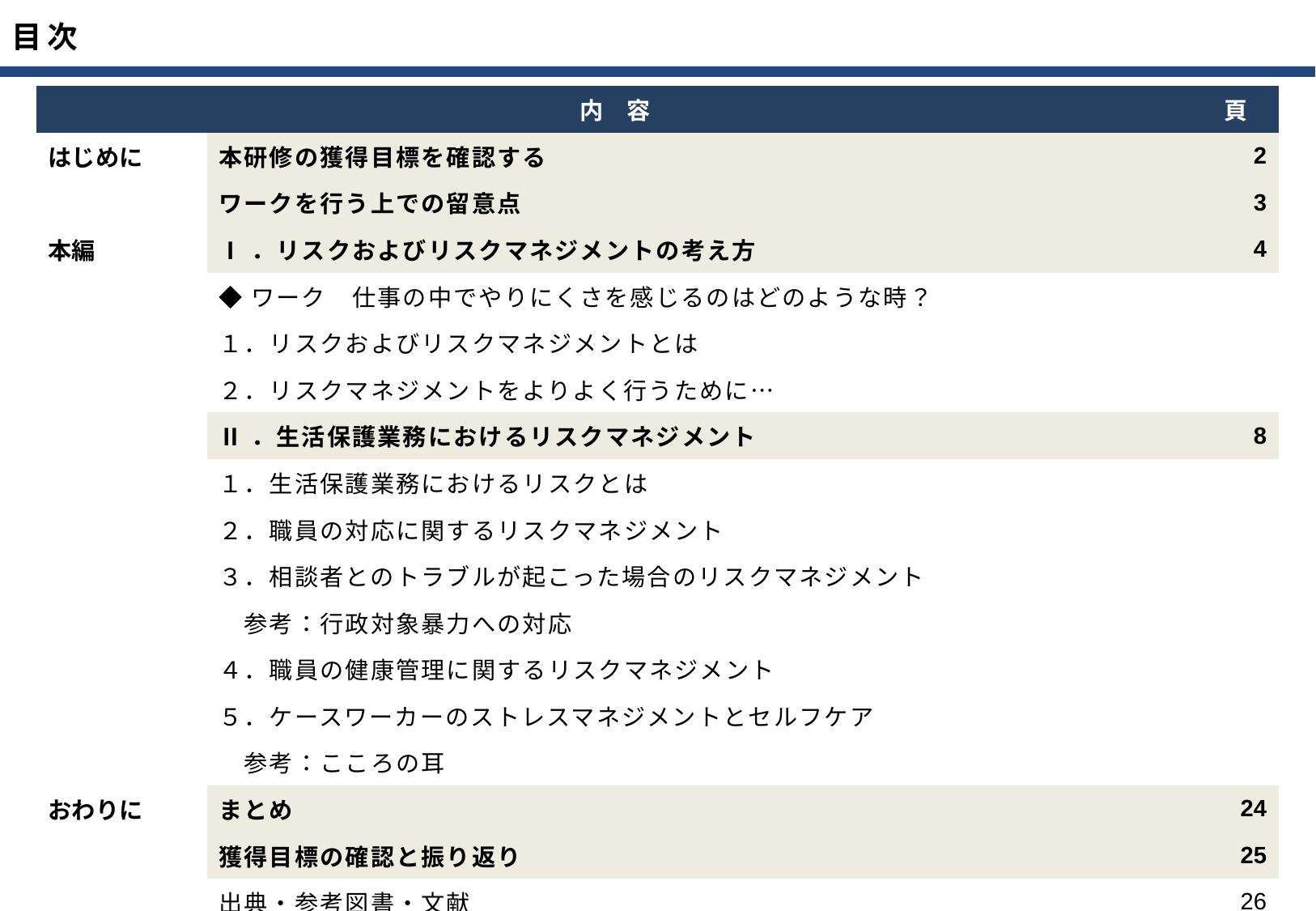

| 内　容 |  | 頁 |
| --- | --- | --- |
| はじめに | 本研修の獲得目標を確認する | 2 |
|  | ワークを行う上での留意点 | 3 |
| 本編 | Ⅰ．リスクおよびリスクマネジメントの考え方 | 4 |
|  | ◆ワーク　仕事の中でやりにくさを感じるのはどのような時？ |  |
|  | １．リスクおよびリスクマネジメントとは |  |
|  | ２．リスクマネジメントをよりよく行うために… |  |
|  | Ⅱ．生活保護業務におけるリスクマネジメント | 8 |
|  | １．生活保護業務におけるリスクとは |  |
|  | ２．職員の対応に関するリスクマネジメント |  |
|  | ３．相談者とのトラブルが起こった場合のリスクマネジメント |  |
|  | 参考：行政対象暴力への対応 |  |
|  | ４．職員の健康管理に関するリスクマネジメント |  |
|  | ５．ケースワーカーのストレスマネジメントとセルフケア |  |
|  | 参考：こころの耳 |  |
| おわりに | まとめ | 24 |
|  | 獲得目標の確認と振り返り | 25 |
|  | 出典・参考図書・文献 | 26 |